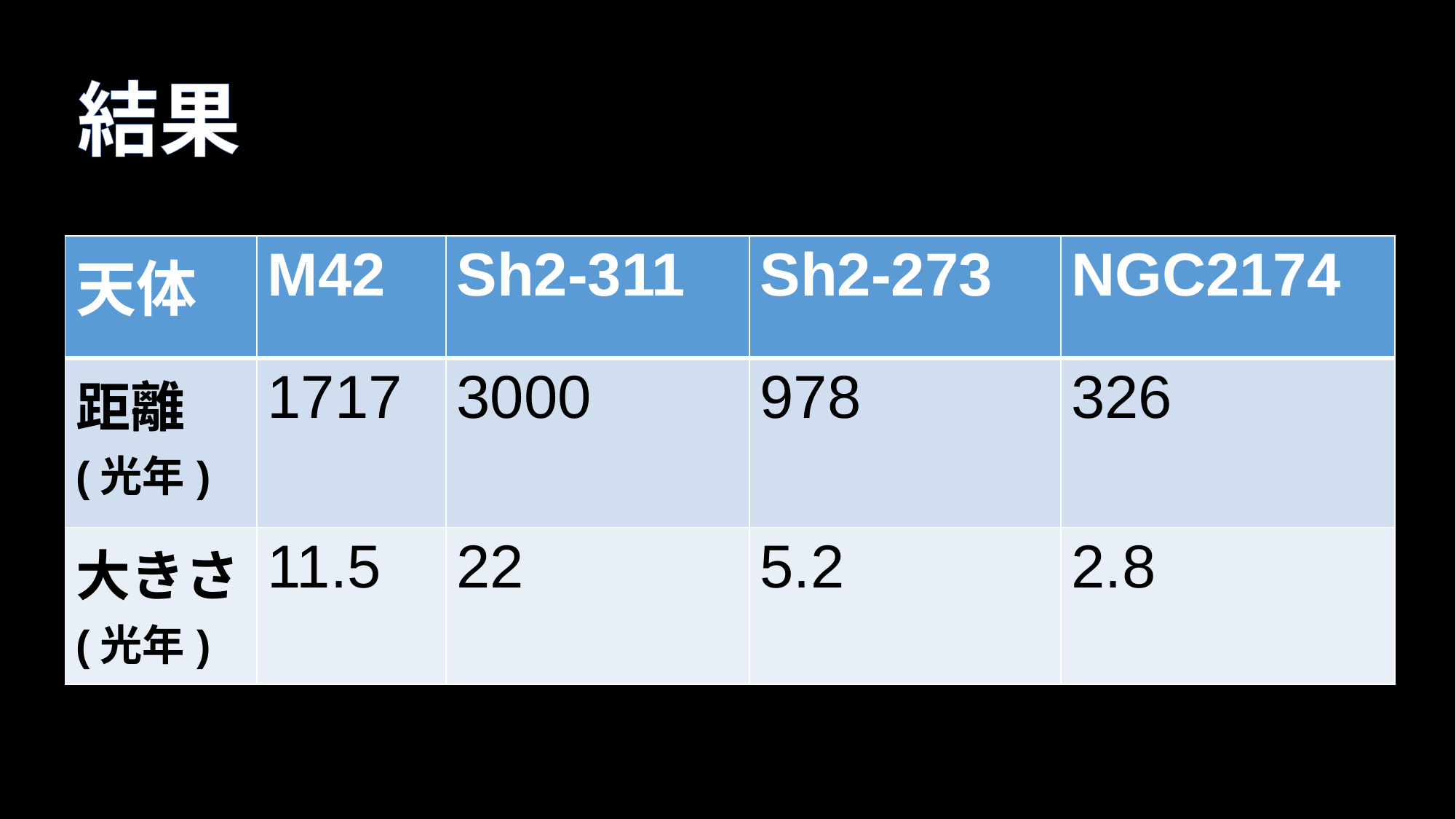

結果
| 天体 | M42 | Sh2-311 | Sh2-273 | NGC2174 |
| --- | --- | --- | --- | --- |
| 距離 (光年) | 1717 | 3000 | 978 | 326 |
| 大きさ (光年) | 11.5 | 22 | 5.2 | 2.8 |